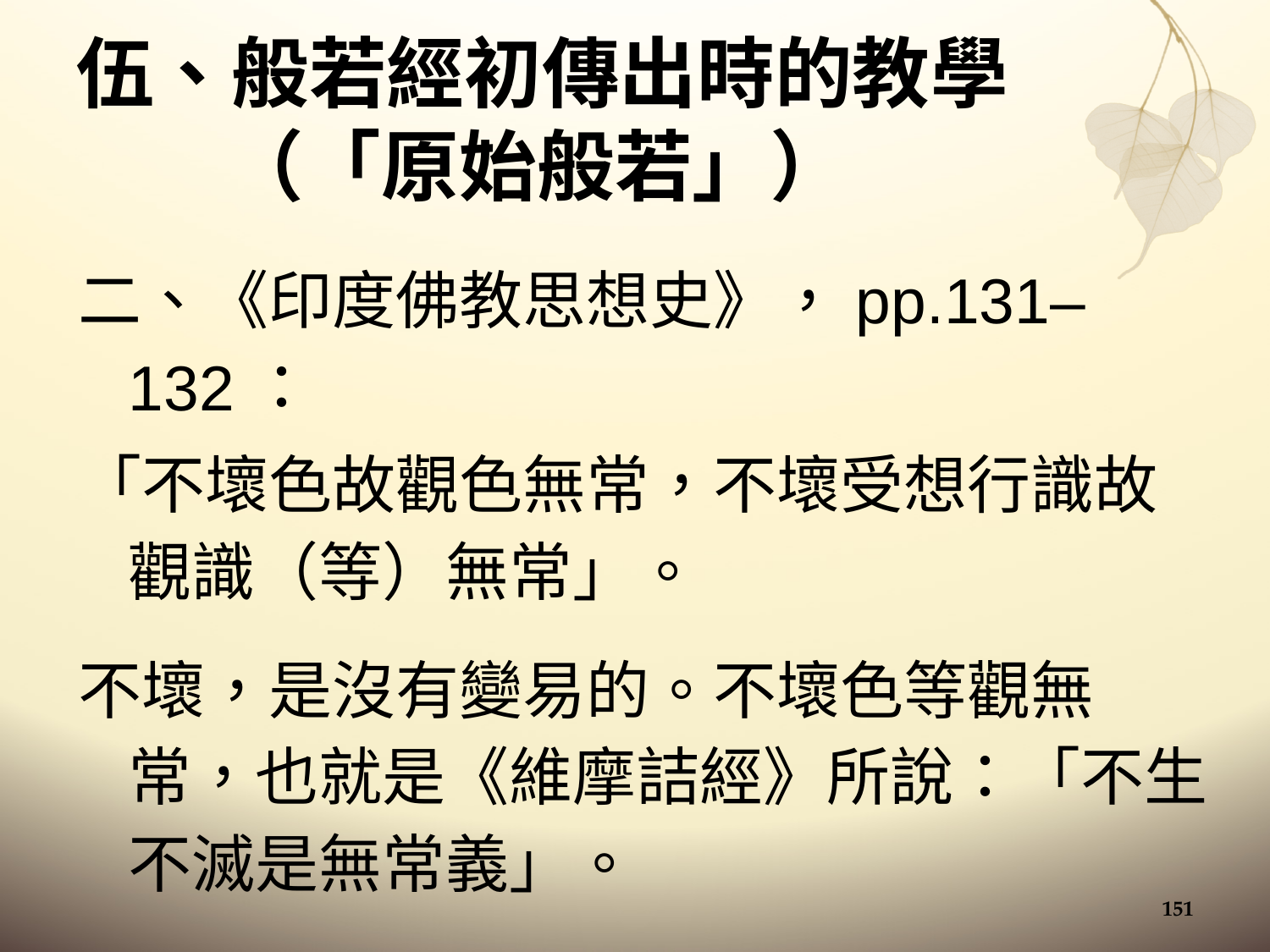

# 伍、般若經初傳出時的教學 （「原始般若」）

二、《印度佛教思想史》，pp.131–132：
「不壞色故觀色無常，不壞受想行識故觀識（等）無常」。
不壞，是沒有變易的。不壞色等觀無常，也就是《維摩詰經》所說：「不生不滅是無常義」。
151